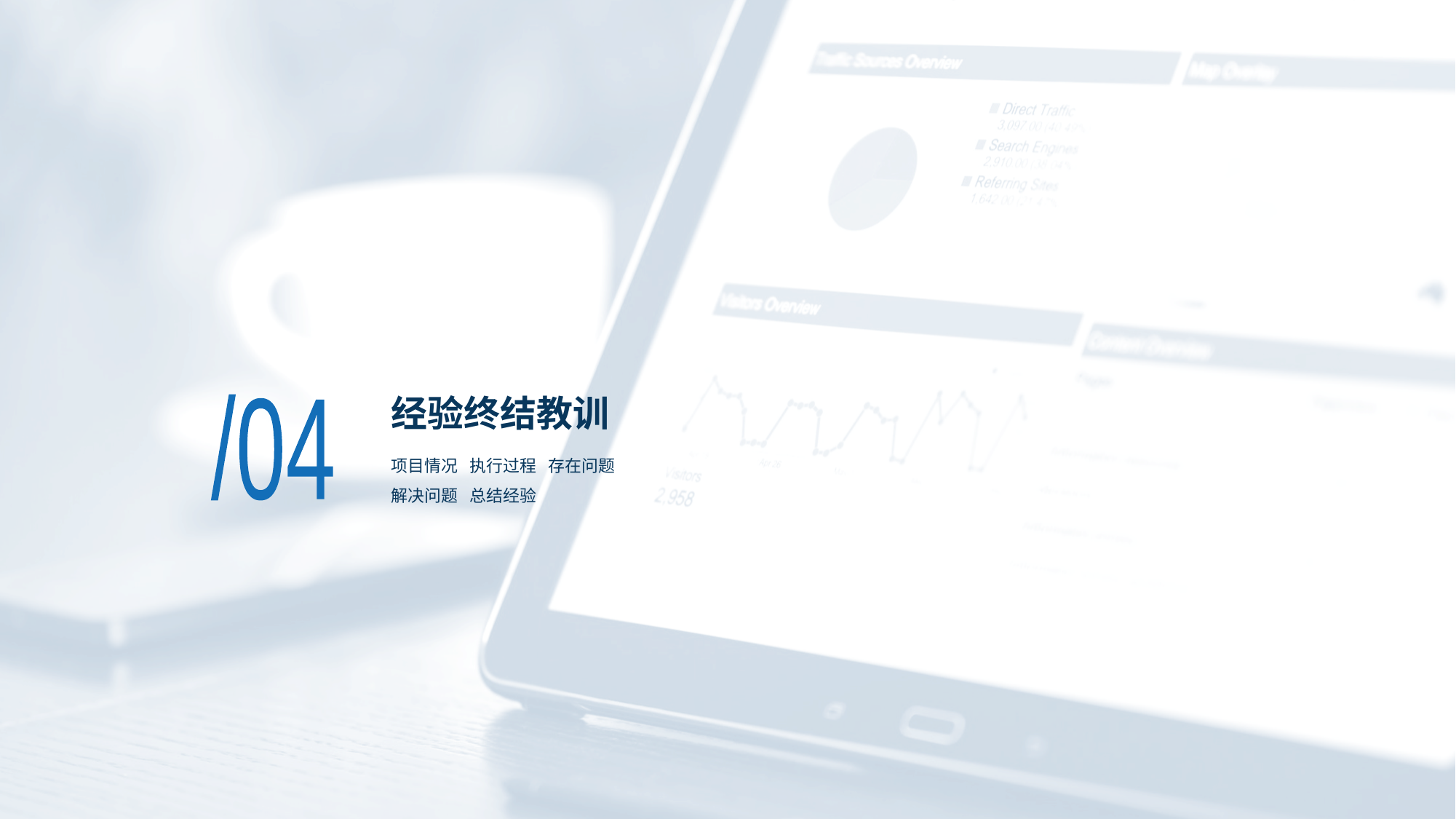

# 经验终结教训
/04
项目情况   执行过程   存在问题
解决问题   总结经验